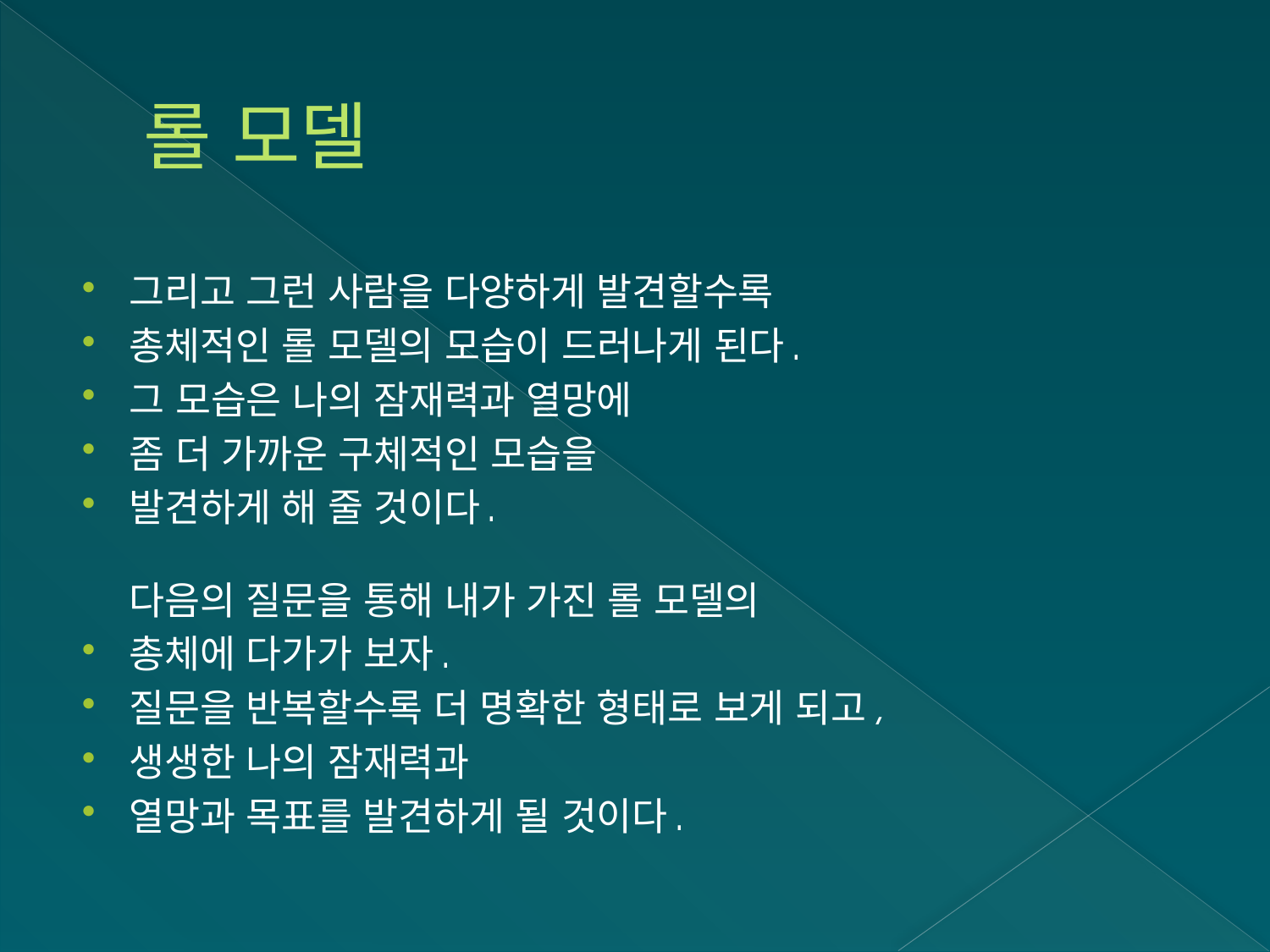

# 롤 모델
그리고 그런 사람을 다양하게 발견할수록
총체적인 롤 모델의 모습이 드러나게 된다.
그 모습은 나의 잠재력과 열망에
좀 더 가까운 구체적인 모습을
발견하게 해 줄 것이다.
다음의 질문을 통해 내가 가진 롤 모델의
총체에 다가가 보자.
질문을 반복할수록 더 명확한 형태로 보게 되고,
생생한 나의 잠재력과
열망과 목표를 발견하게 될 것이다.